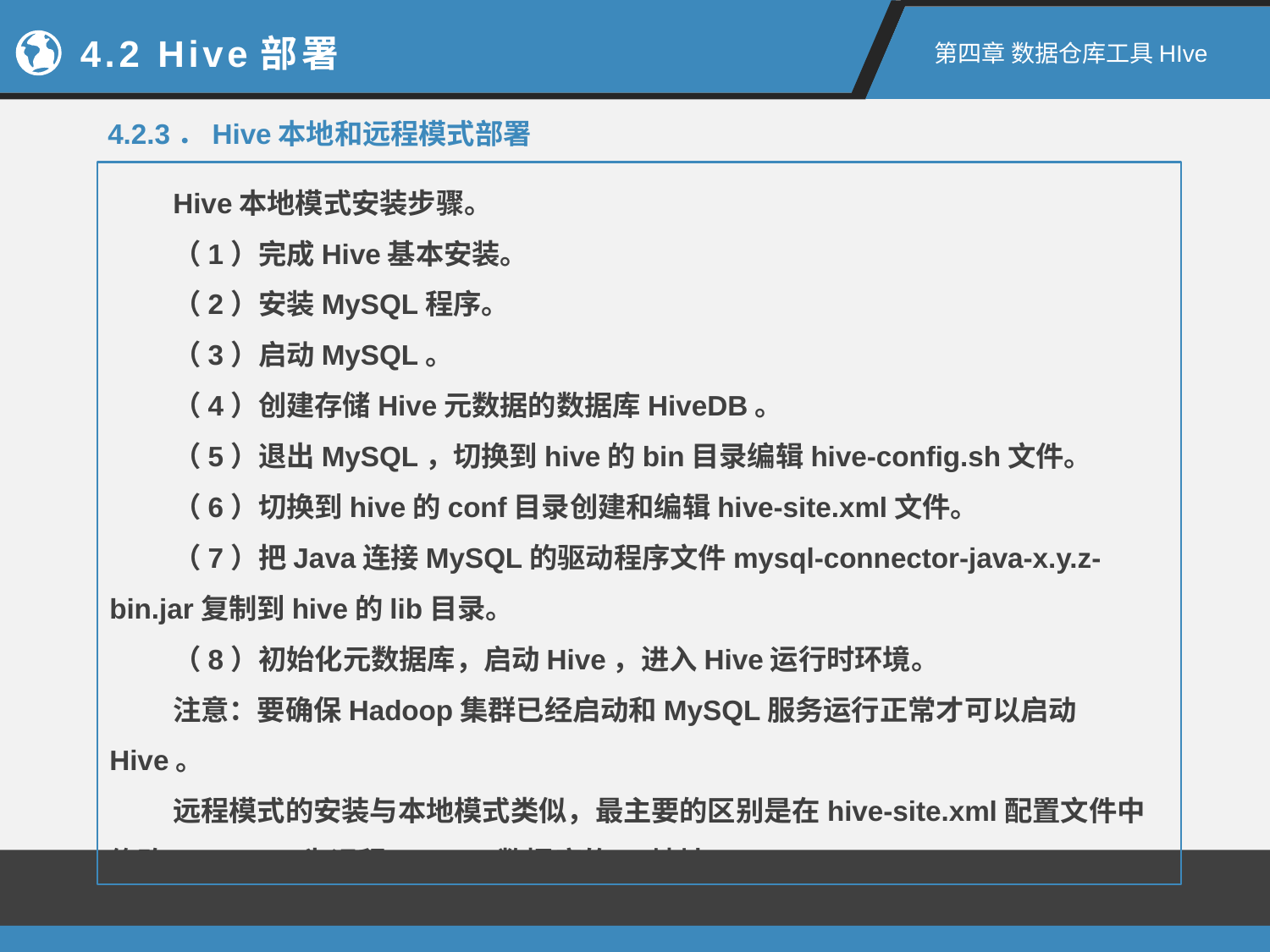

4.2 Hive部署

第四章 数据仓库工具HIve
4.2.3．Hive本地和远程模式部署
Hive本地模式安装步骤。
（1）完成Hive基本安装。
（2）安装MySQL程序。
（3）启动MySQL。
（4）创建存储Hive元数据的数据库HiveDB。
（5）退出MySQL，切换到hive的bin目录编辑hive-config.sh文件。
（6）切换到hive的conf目录创建和编辑hive-site.xml文件。
（7）把Java连接MySQL的驱动程序文件mysql-connector-java-x.y.z-bin.jar复制到hive的lib目录。
（8）初始化元数据库，启动Hive，进入Hive运行时环境。
注意：要确保Hadoop集群已经启动和MySQL服务运行正常才可以启动Hive。
远程模式的安装与本地模式类似，最主要的区别是在hive-site.xml配置文件中修改localhost为远程MySQL数据库的IP地址。